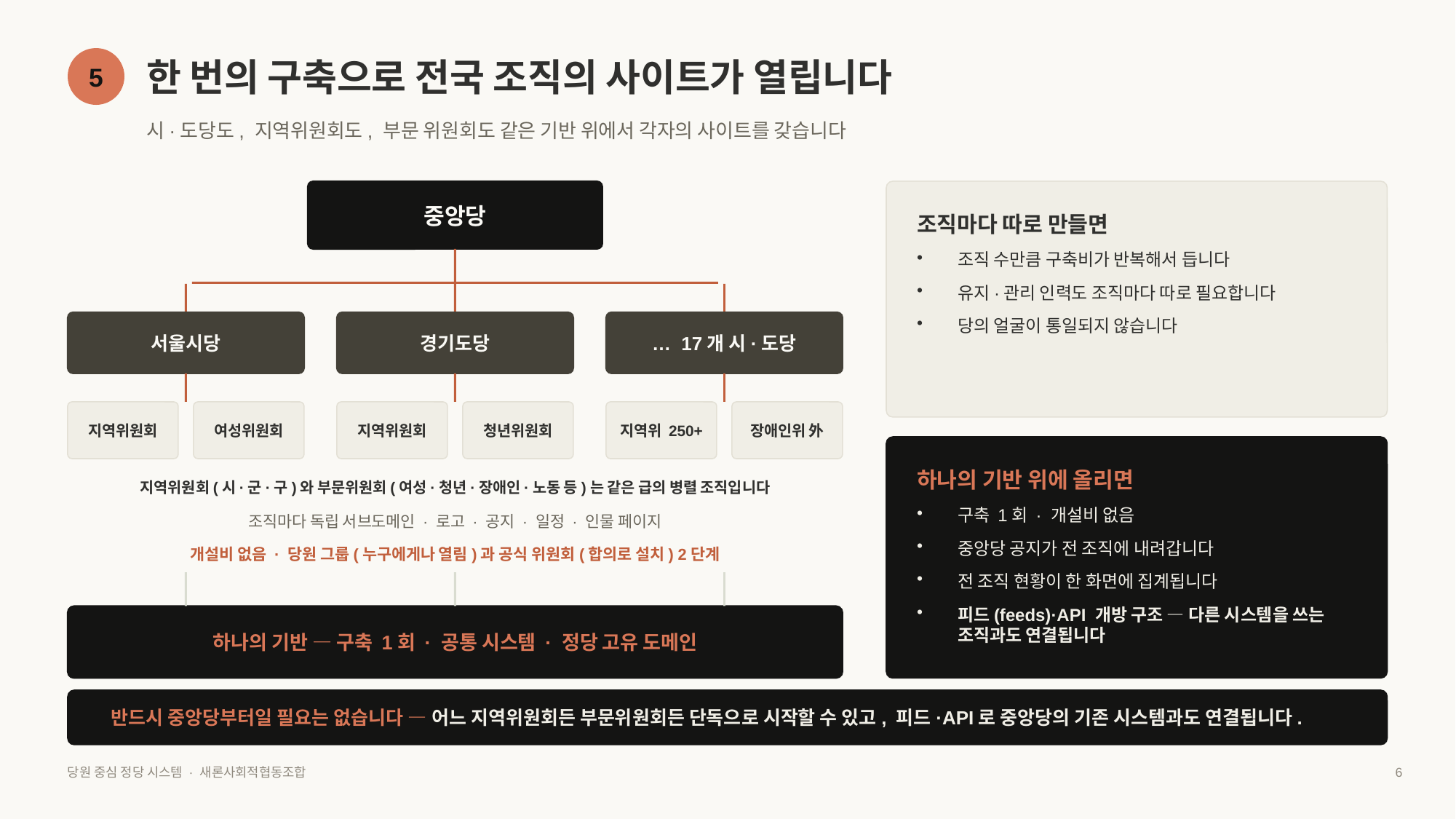

한 번의 구축으로 전국 조직의 사이트가 열립니다

5
시·도당도, 지역위원회도, 부문 위원회도 같은 기반 위에서 각자의 사이트를 갖습니다

중앙당

조직마다 따로 만들면

조직 수만큼 구축비가 반복해서 듭니다
유지·관리 인력도 조직마다 따로 필요합니다
당의 얼굴이 통일되지 않습니다

서울시당

경기도당

…  17개 시·도당

지역위원회

여성위원회

지역위원회

청년위원회

지역위 250+

장애인위 外

하나의 기반 위에 올리면
지역위원회(시·군·구)와 부문위원회(여성·청년·장애인·노동 등)는 같은 급의 병렬 조직입니다
조직마다 독립 서브도메인 · 로고 · 공지 · 일정 · 인물 페이지
구축 1회 · 개설비 없음
중앙당 공지가 전 조직에 내려갑니다
전 조직 현황이 한 화면에 집계됩니다
피드(feeds)·API 개방 구조 — 다른 시스템을 쓰는 조직과도 연결됩니다
개설비 없음 · 당원 그룹(누구에게나 열림)과 공식 위원회(합의로 설치) 2단계

하나의 기반 — 구축 1회 · 공통 시스템 · 정당 고유 도메인

반드시 중앙당부터일 필요는 없습니다 — 어느 지역위원회든 부문위원회든 단독으로 시작할 수 있고, 피드·API로 중앙당의 기존 시스템과도 연결됩니다.
당원 중심 정당 시스템 · 새론사회적협동조합
6